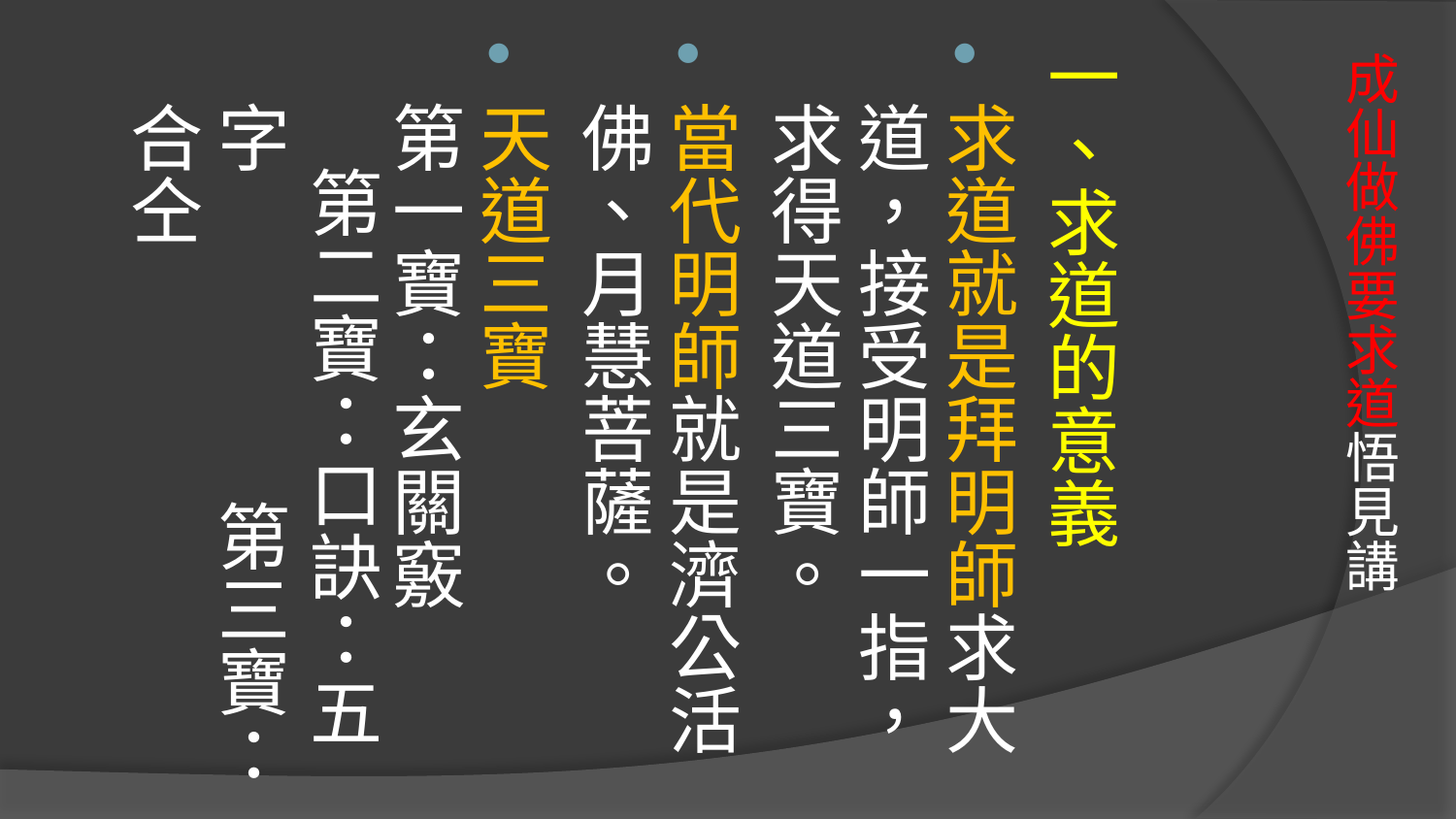

一、求道的意義
求道就是拜明師求大道，接受明師一指，求得天道三寶。
當代明師就是濟公活佛、月慧菩薩。
天道三寶                       第一寶：玄關竅               第二寶：口訣：五字                    第三寶：合仝

# 成仙做佛要求道悟見講